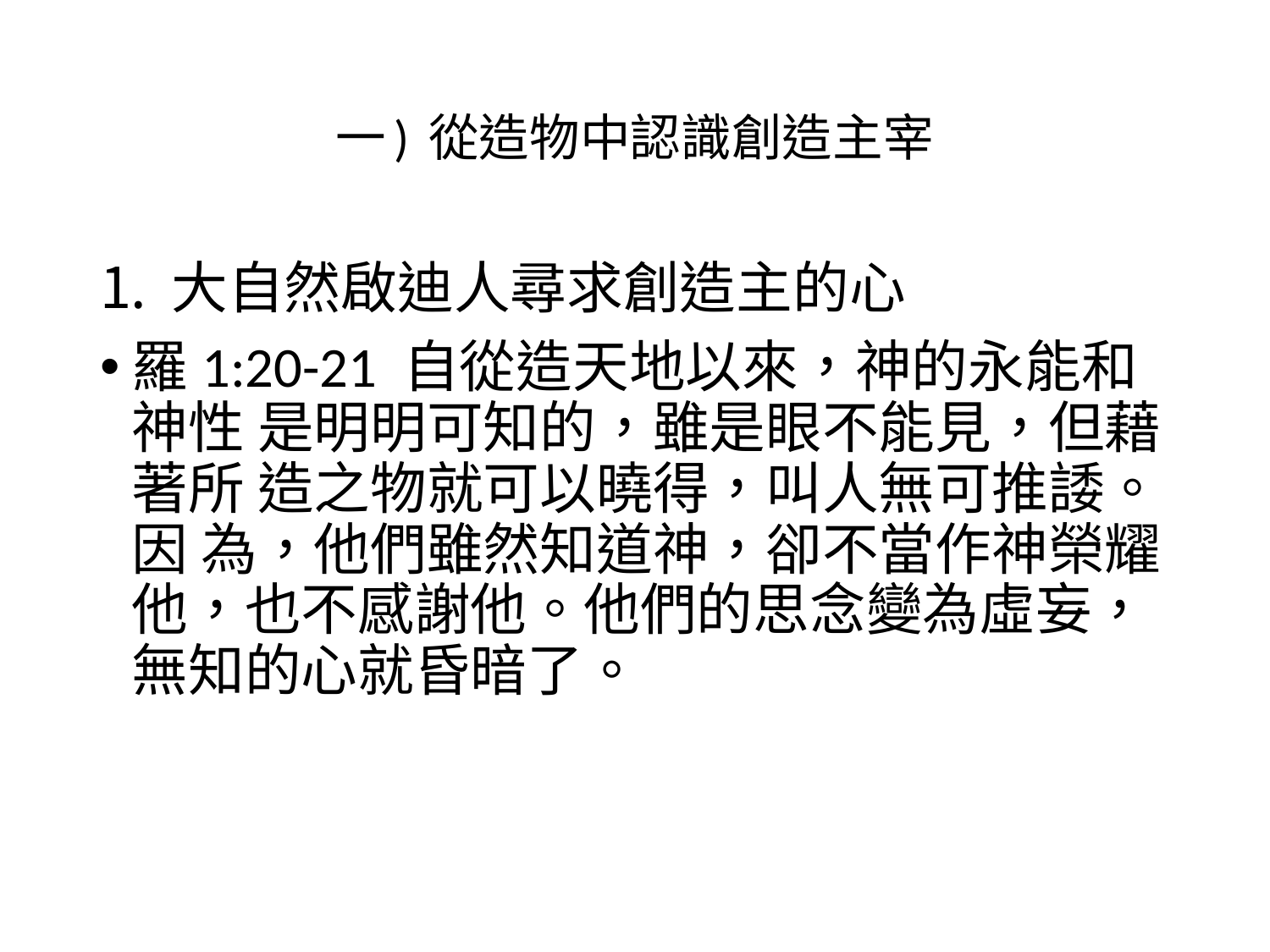

# 一) 從造物中認識創造主宰
大自然啟迪人尋求創造主的心
羅1:20-21 自從造天地以來，神的永能和神性 是明明可知的，雖是眼不能見，但藉著所 造之物就可以曉得，叫人無可推諉。因 為，他們雖然知道神，卻不當作神榮耀他，也不感謝他。他們的思念變為虛妄，無知的心就昏暗了。